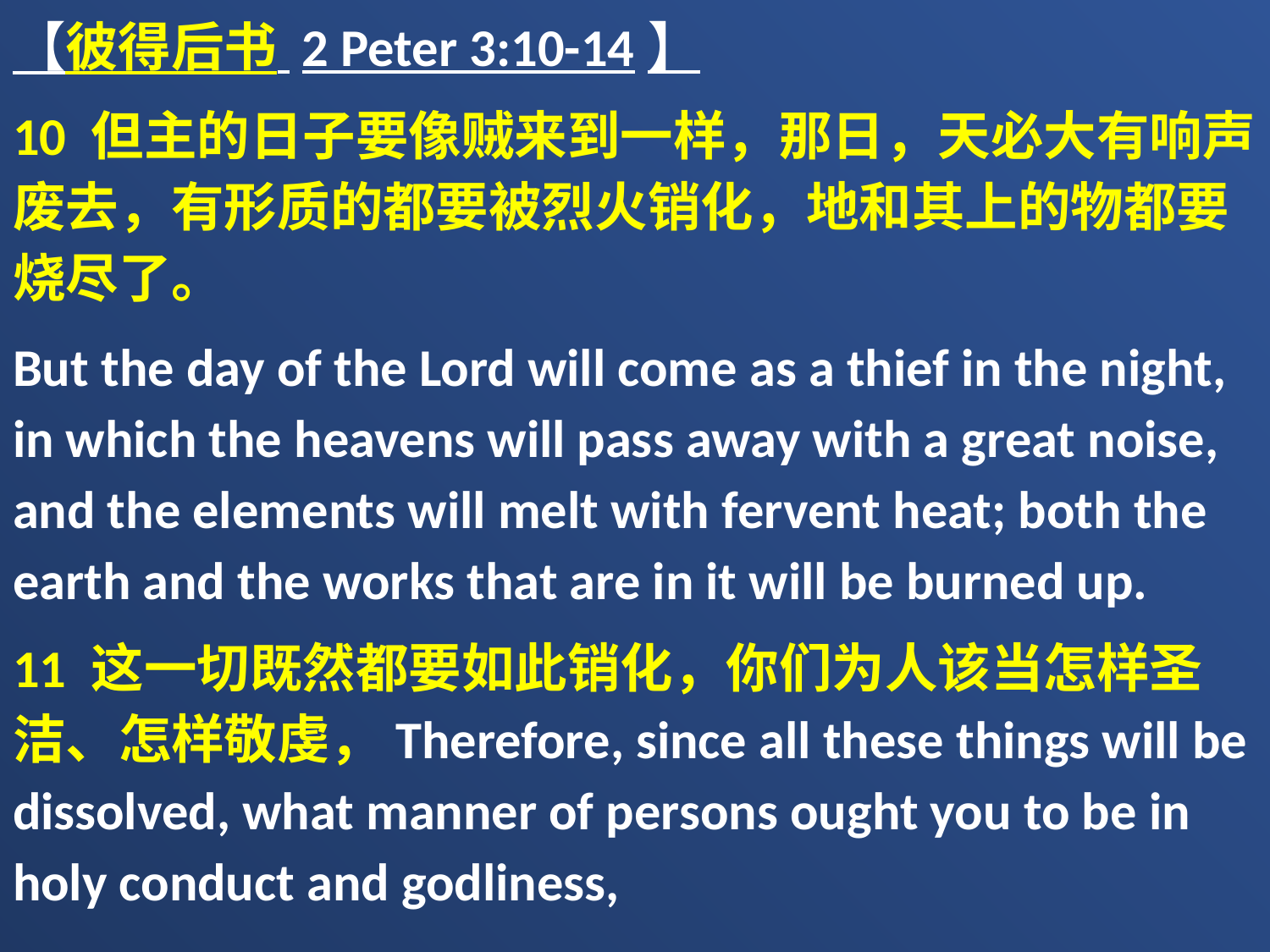

【彼得后书 2 Peter 3:10-14】
10 但主的日子要像贼来到一样，那日，天必大有响声废去，有形质的都要被烈火销化，地和其上的物都要烧尽了。
But the day of the Lord will come as a thief in the night, in which the heavens will pass away with a great noise, and the elements will melt with fervent heat; both the earth and the works that are in it will be burned up.
11 这一切既然都要如此销化，你们为人该当怎样圣洁、怎样敬虔，Therefore, since all these things will be dissolved, what manner of persons ought you to be in holy conduct and godliness,